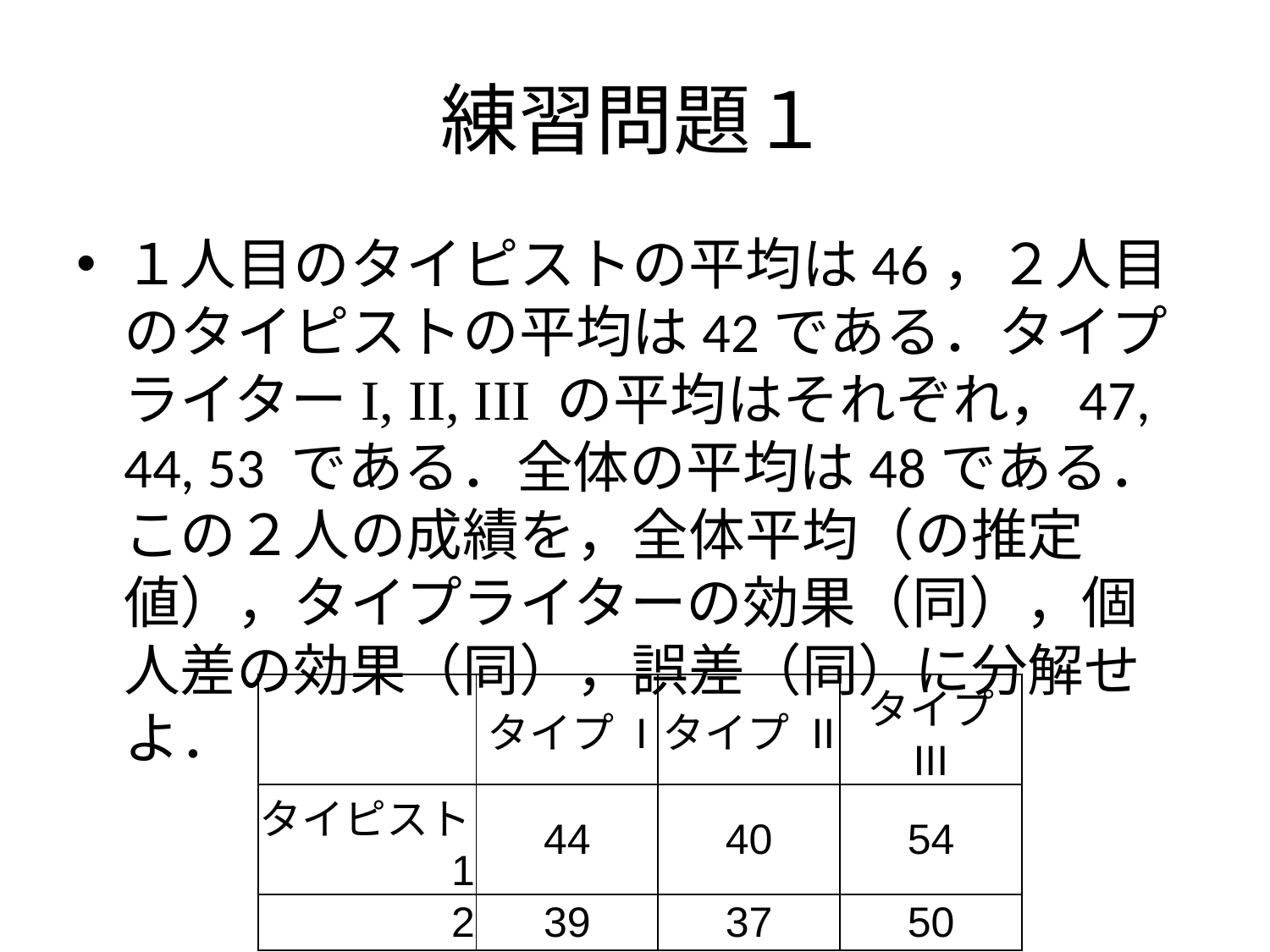

# 練習問題１
１人目のタイピストの平均は46，２人目のタイピストの平均は42である．タイプライターI, II, III の平均はそれぞれ，47, 44, 53 である．全体の平均は48である．この２人の成績を，全体平均（の推定値），タイプライターの効果（同），個人差の効果（同），誤差（同）に分解せよ．
|  | タイプ I | タイプ II | タイプ III |
| --- | --- | --- | --- |
| タイピスト1 | 44 | 40 | 54 |
| 2 | 39 | 37 | 50 |